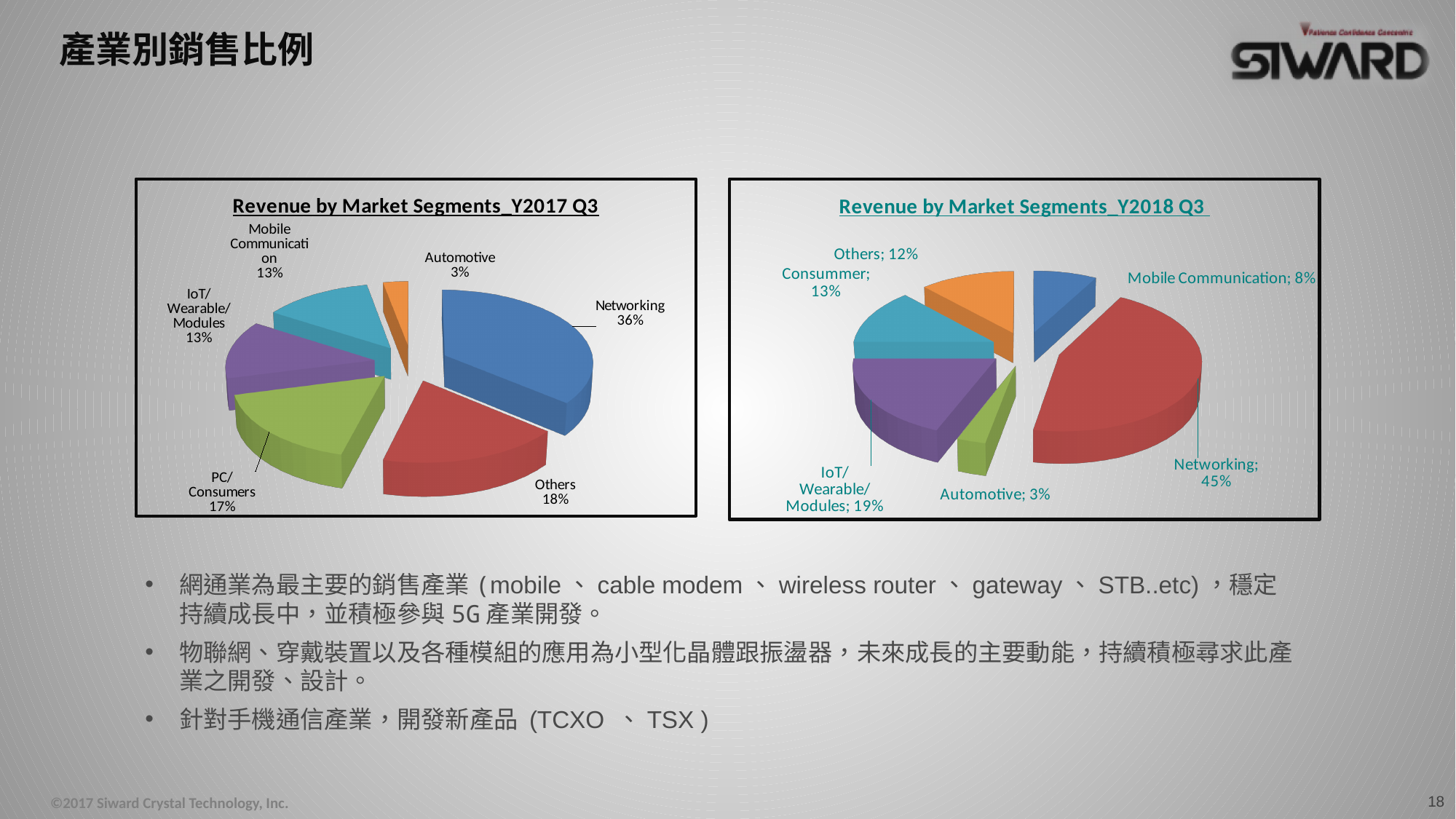

# 產業別銷售比例

[unsupported chart]

[unsupported chart]

網通業為最主要的銷售產業(mobile、cable modem、wireless router、gateway、STB..etc)，穩定持續成長中，並積極參與5G產業開發。
物聯網、穿戴裝置以及各種模組的應用為小型化晶體跟振盪器，未來成長的主要動能，持續積極尋求此產業之開發、設計。
針對手機通信產業，開發新產品 (TCXO 、TSX )

18